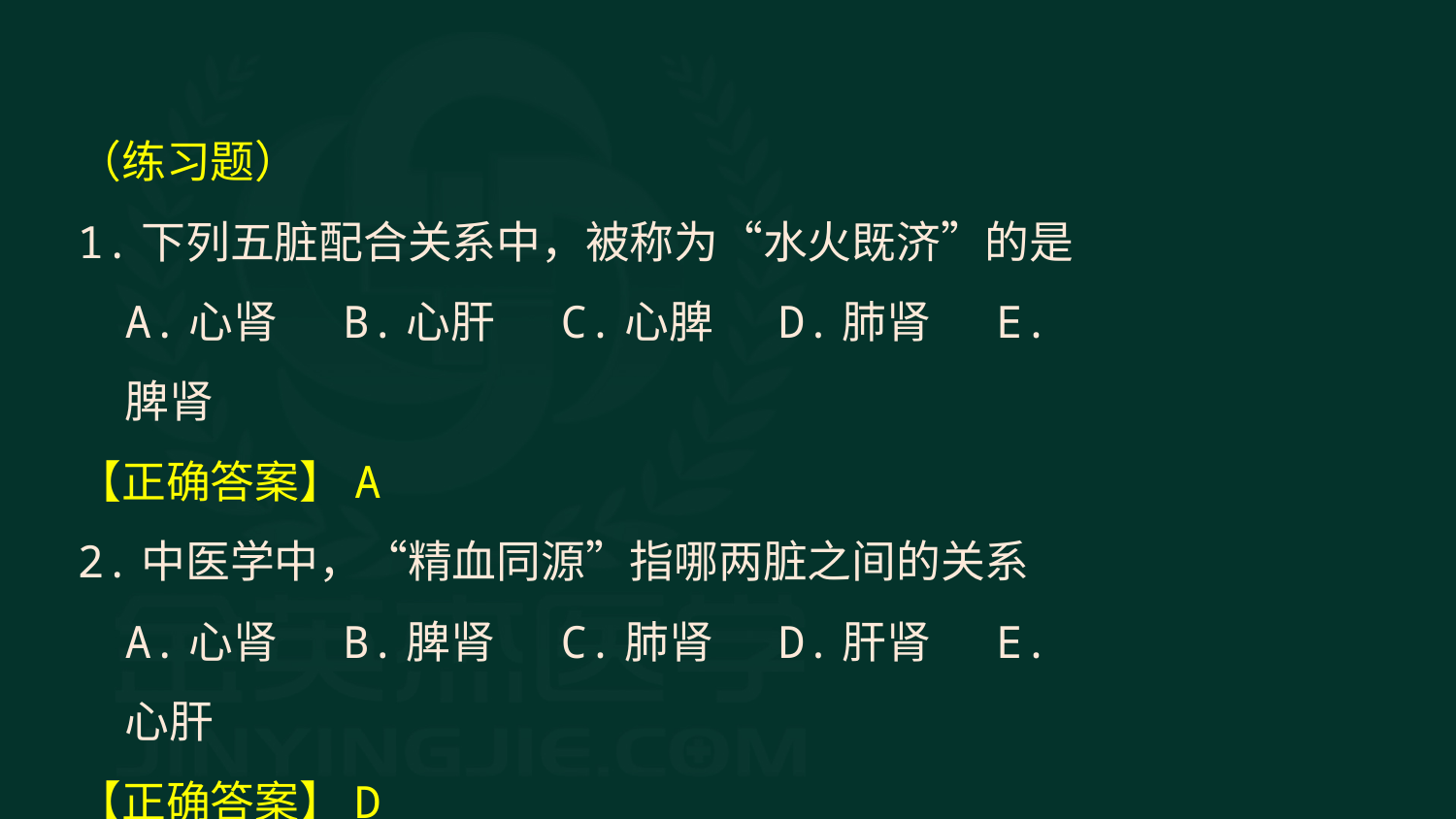

（练习题）
1.下列五脏配合关系中，被称为“水火既济”的是
A.心肾 　B.心肝 　C.心脾 　D.肺肾 　E.脾肾
【正确答案】A
2.中医学中，“精血同源”指哪两脏之间的关系
A.心肾 　B.脾肾 　C.肺肾 　D.肝肾 　E.心肝
【正确答案】D